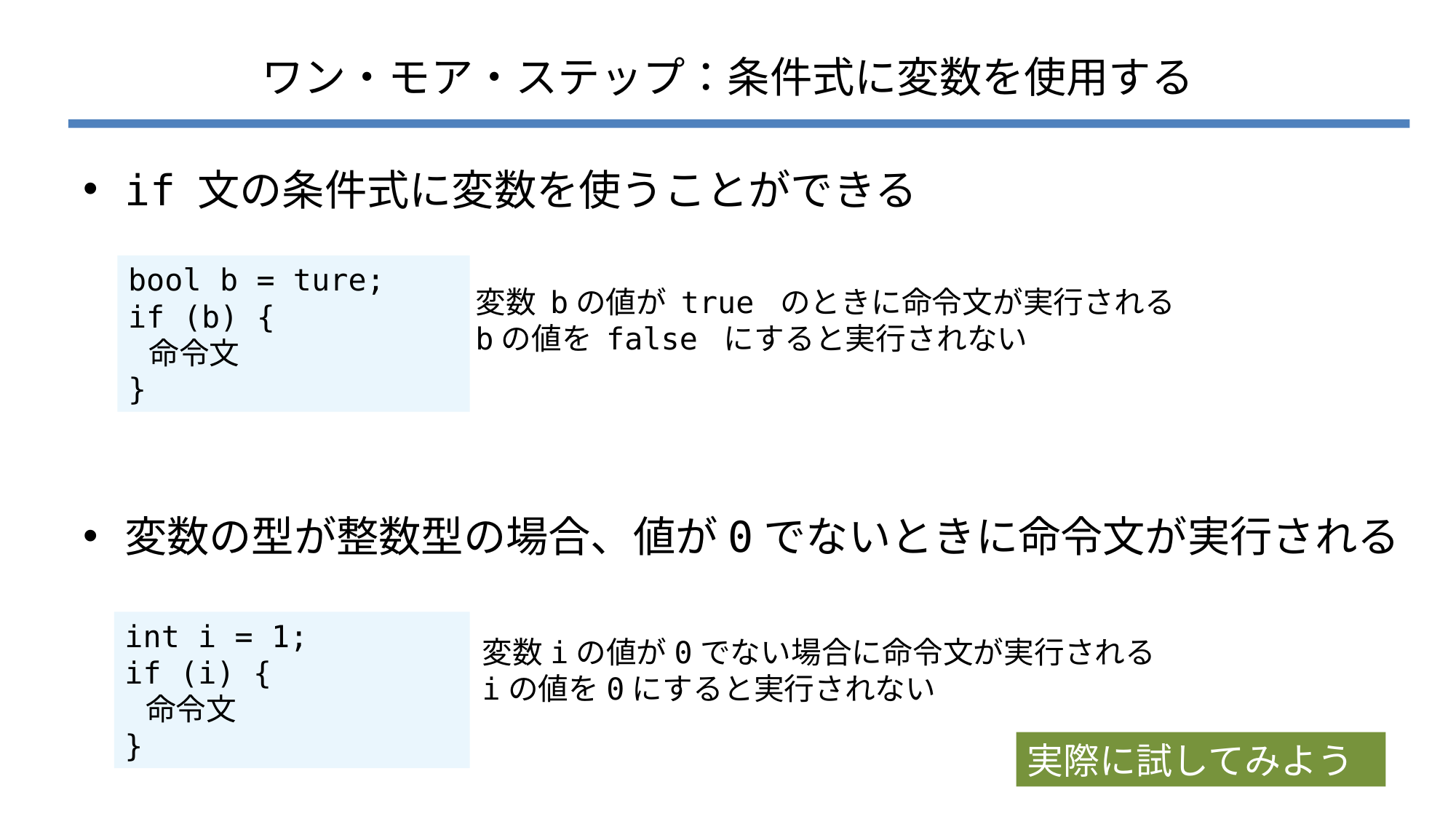

# ワン・モア・ステップ：条件式に変数を使用する
if 文の条件式に変数を使うことができる
bool b = ture;
if (b) {
  命令文
}
変数 bの値が true のときに命令文が実行される
bの値を false にすると実行されない
変数の型が整数型の場合、値が0でないときに命令文が実行される
int i = 1;
if (i) {
  命令文
}
変数iの値が0でない場合に命令文が実行される
iの値を0にすると実行されない
実際に試してみよう